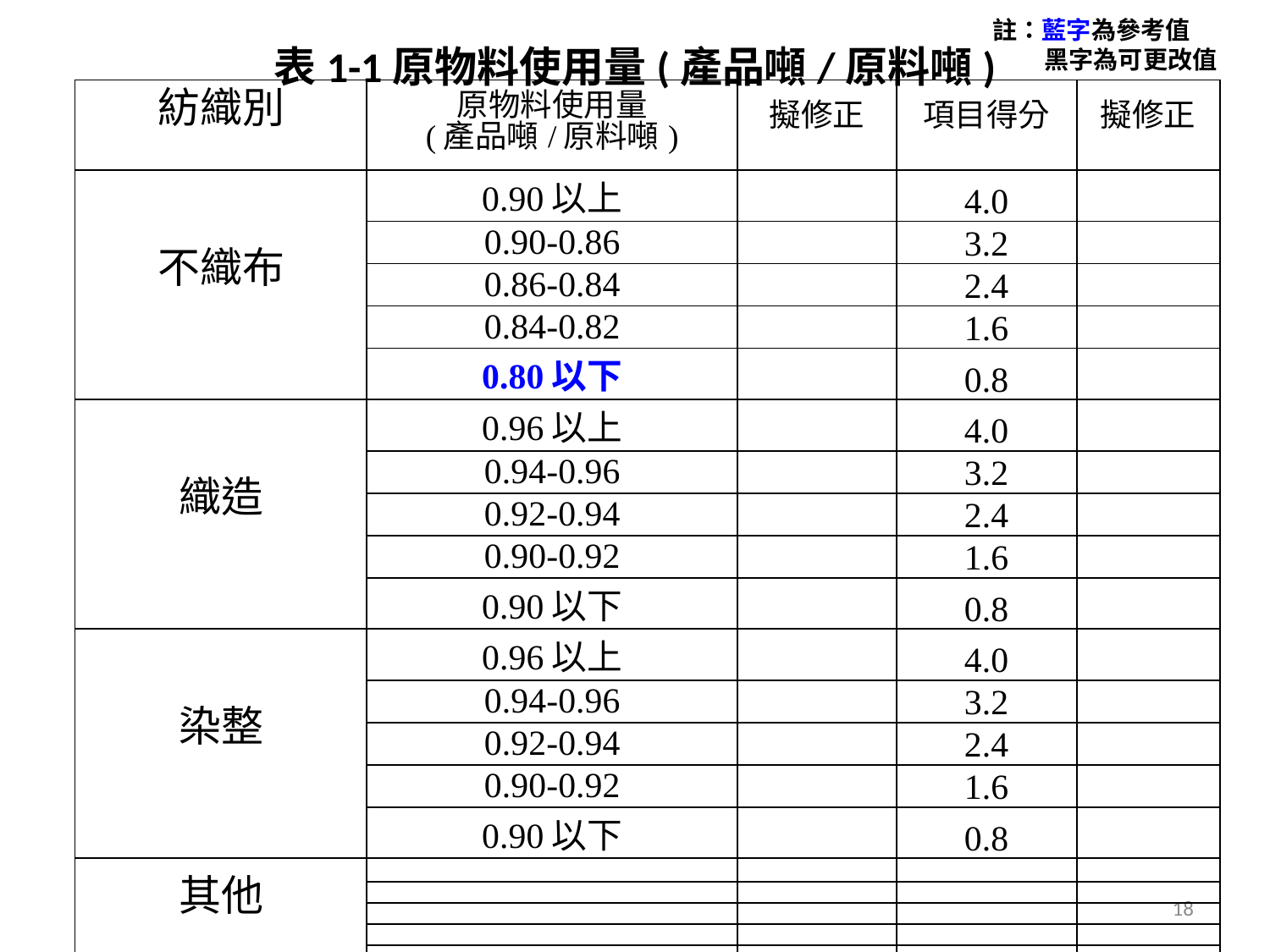

註：藍字為參考值
        黑字為可更改值
# 表1-1原物料使用量(產品噸/原料噸)
| 紡織別 | 原物料使用量 (產品噸/原料噸) | 擬修正 | 項目得分 | 擬修正 |
| --- | --- | --- | --- | --- |
| 不織布 | 0.90以上 |  | 4.0 |  |
|  | 0.90-0.86 |  | 3.2 |  |
|  | 0.86-0.84 |  | 2.4 |  |
|  | 0.84-0.82 |  | 1.6 |  |
|  | 0.80以下 |  | 0.8 |  |
| 織造 | 0.96以上 |  | 4.0 |  |
|  | 0.94-0.96 |  | 3.2 |  |
|  | 0.92-0.94 |  | 2.4 |  |
|  | 0.90-0.92 |  | 1.6 |  |
|  | 0.90以下 |  | 0.8 |  |
| 染整 | 0.96以上 |  | 4.0 |  |
|  | 0.94-0.96 |  | 3.2 |  |
|  | 0.92-0.94 |  | 2.4 |  |
|  | 0.90-0.92 |  | 1.6 |  |
|  | 0.90以下 |  | 0.8 |  |
| 其他 |  |  |  |  |
|  |  |  |  |  |
|  |  |  |  |  |
|  |  |  |  |  |
|  |  |  |  |  |
18